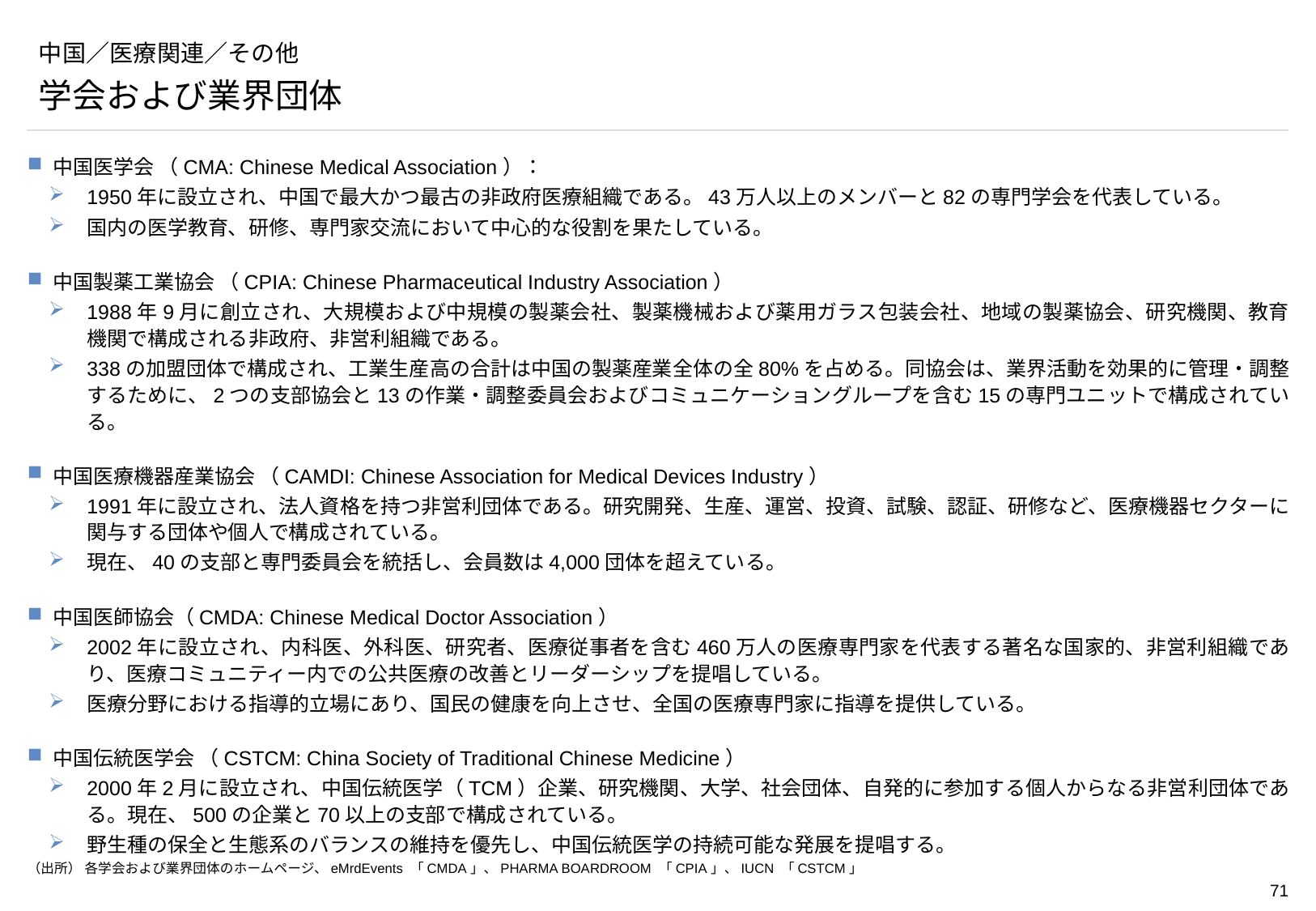

# 中国／医療関連／その他
学会および業界団体
中国医学会 （CMA: Chinese Medical Association）：
1950年に設立され、中国で最大かつ最古の非政府医療組織である。43万人以上のメンバーと82の専門学会を代表している。
国内の医学教育、研修、専門家交流において中心的な役割を果たしている。

中国製薬工業協会 （CPIA: Chinese Pharmaceutical Industry Association）
1988年9月に創立され、大規模および中規模の製薬会社、製薬機械および薬用ガラス包装会社、地域の製薬協会、研究機関、教育機関で構成される非政府、非営利組織である。
338の加盟団体で構成され、工業生産高の合計は中国の製薬産業全体の全80%を占める。同協会は、業界活動を効果的に管理・調整するために、2つの支部協会と13の作業・調整委員会およびコミュニケーショングループを含む15の専門ユニットで構成されている。

中国医療機器産業協会 （CAMDI: Chinese Association for Medical Devices Industry）
1991年に設立され、法人資格を持つ非営利団体である。研究開発、生産、運営、投資、試験、認証、研修など、医療機器セクターに関与する団体や個人で構成されている。
現在、40の支部と専門委員会を統括し、会員数は4,000団体を超えている。

中国医師協会（CMDA: Chinese Medical Doctor Association）
2002年に設立され、内科医、外科医、研究者、医療従事者を含む460万人の医療専門家を代表する著名な国家的、非営利組織であり、医療コミュニティー内での公共医療の改善とリーダーシップを提唱している。
医療分野における指導的立場にあり、国民の健康を向上させ、全国の医療専門家に指導を提供している。

中国伝統医学会 （CSTCM: China Society of Traditional Chinese Medicine）
2000年2月に設立され、中国伝統医学（TCM）企業、研究機関、大学、社会団体、自発的に参加する個人からなる非営利団体である。現在、500の企業と70以上の支部で構成されている。
野生種の保全と生態系のバランスの維持を優先し、中国伝統医学の持続可能な発展を提唱する。
（出所） 各学会および業界団体のホームページ、eMrdEvents 「CMDA」、PHARMA BOARDROOM 「CPIA」、IUCN 「CSTCM」